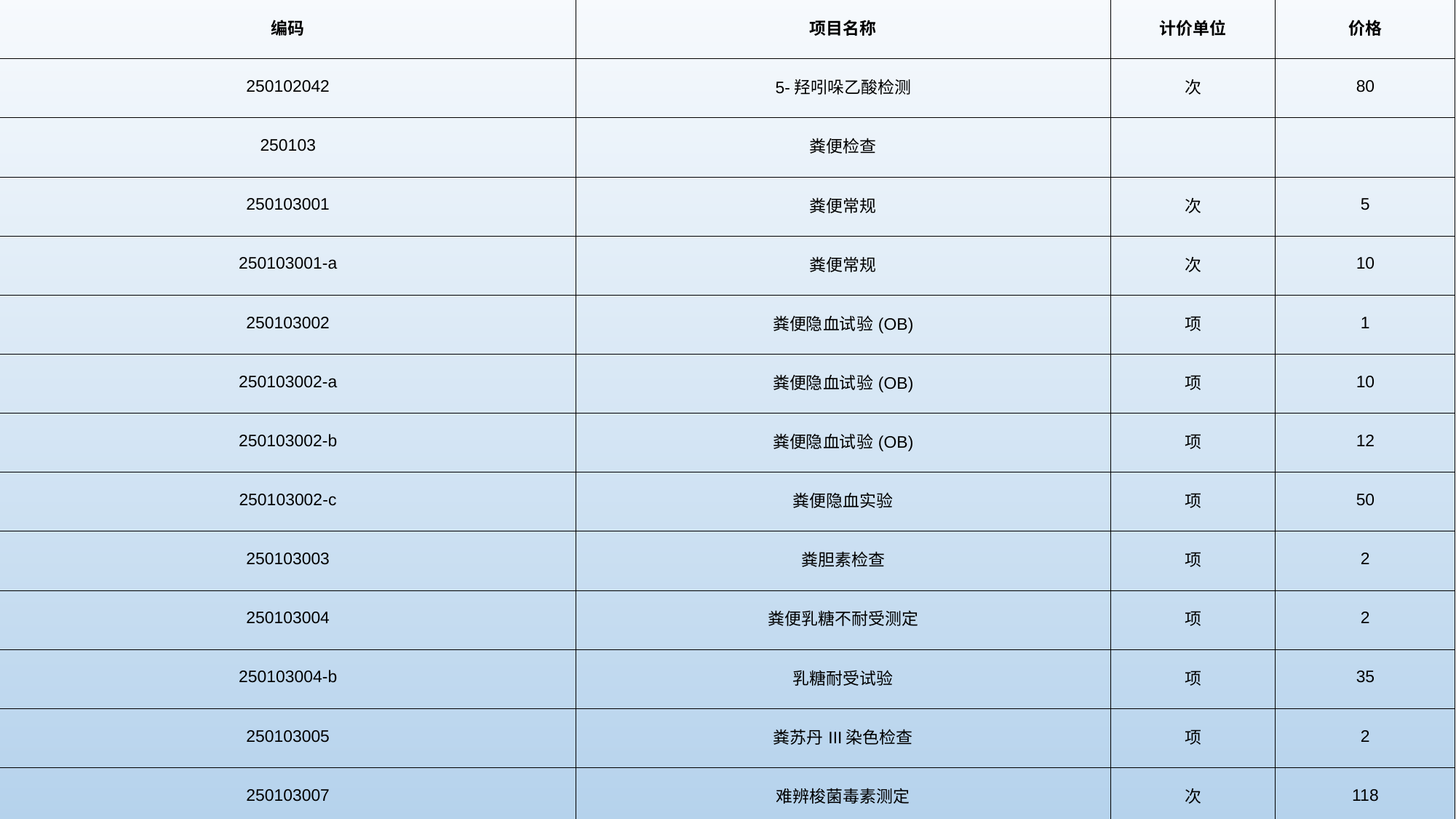

| 编码 | 项目名称 | 计价单位 | 价格 |
| --- | --- | --- | --- |
| 250102042 | 5-羟吲哚乙酸检测 | 次 | 80 |
| 250103 | 粪便检查 |  |  |
| 250103001 | 粪便常规 | 次 | 5 |
| 250103001-a | 粪便常规 | 次 | 10 |
| 250103002 | 粪便隐血试验(OB) | 项 | 1 |
| 250103002-a | 粪便隐血试验(OB) | 项 | 10 |
| 250103002-b | 粪便隐血试验(OB) | 项 | 12 |
| 250103002-c | 粪便隐血实验 | 项 | 50 |
| 250103003 | 粪胆素检查 | 项 | 2 |
| 250103004 | 粪便乳糖不耐受测定 | 项 | 2 |
| 250103004-b | 乳糖耐受试验 | 项 | 35 |
| 250103005 | 粪苏丹III染色检查 | 项 | 2 |
| 250103007 | 难辨梭菌毒素测定 | 次 | 118 |